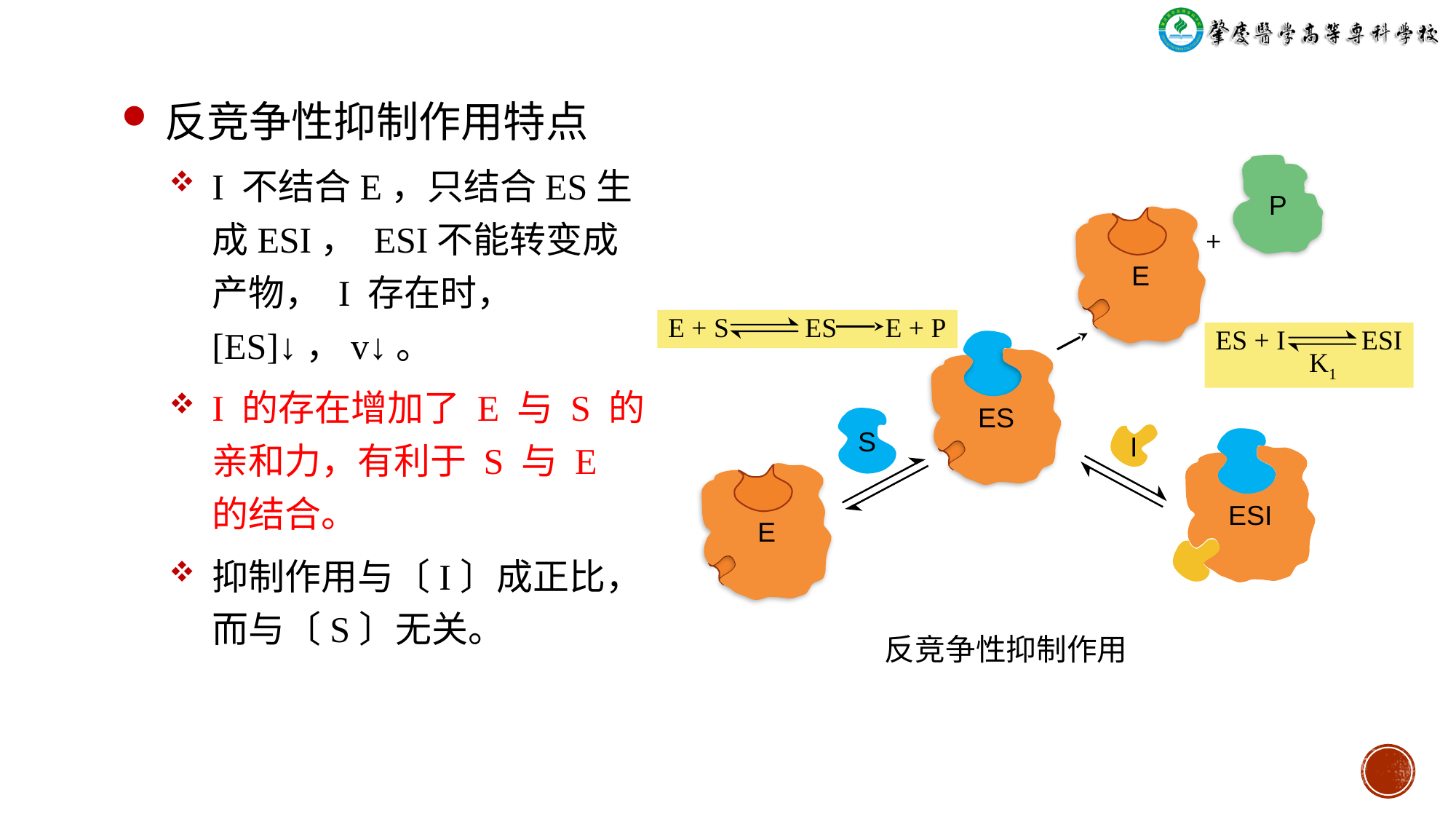

# 反竞争性抑制作用特点
I 不结合E，只结合ES生成ESI， ESI不能转变成产物， I 存在时，[ES]↓，v↓。
I 的存在增加了 E 与 S 的亲和力，有利于 S 与 E 的结合。
抑制作用与〔I〕成正比，而与〔S〕无关。
P
E

+
E + S           ES       E + P

ES + I           ESI
    K1

ES

S
I

ESI

E

反竞争性抑制作用